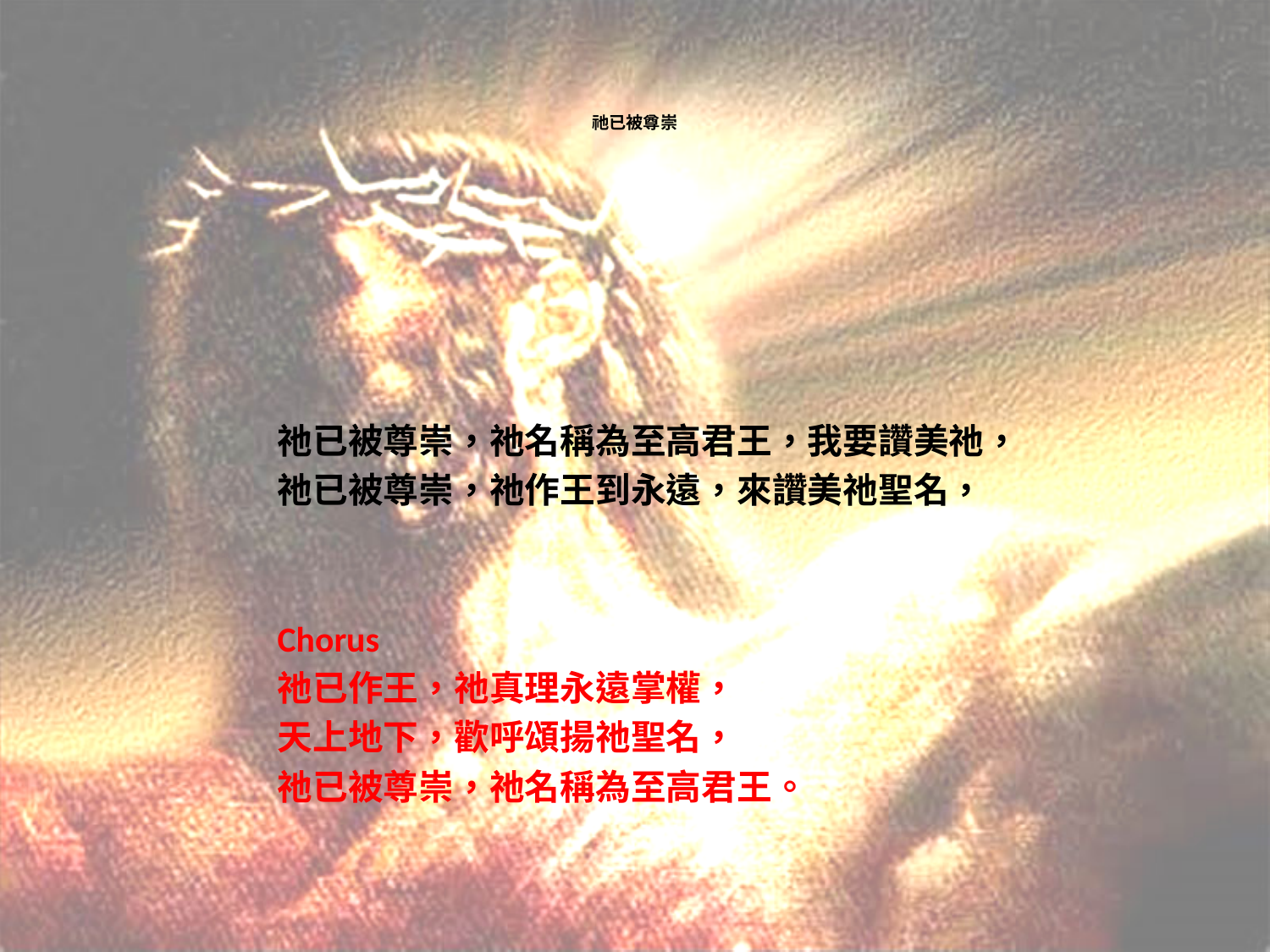

# 祂已被尊崇
祂已被尊崇，祂名稱為至高君王，我要讚美祂，
祂已被尊崇，祂作王到永遠，來讚美祂聖名，

Chorus
祂已作王，祂真理永遠掌權，
天上地下，歡呼頌揚祂聖名，
祂已被尊崇，祂名稱為至高君王。